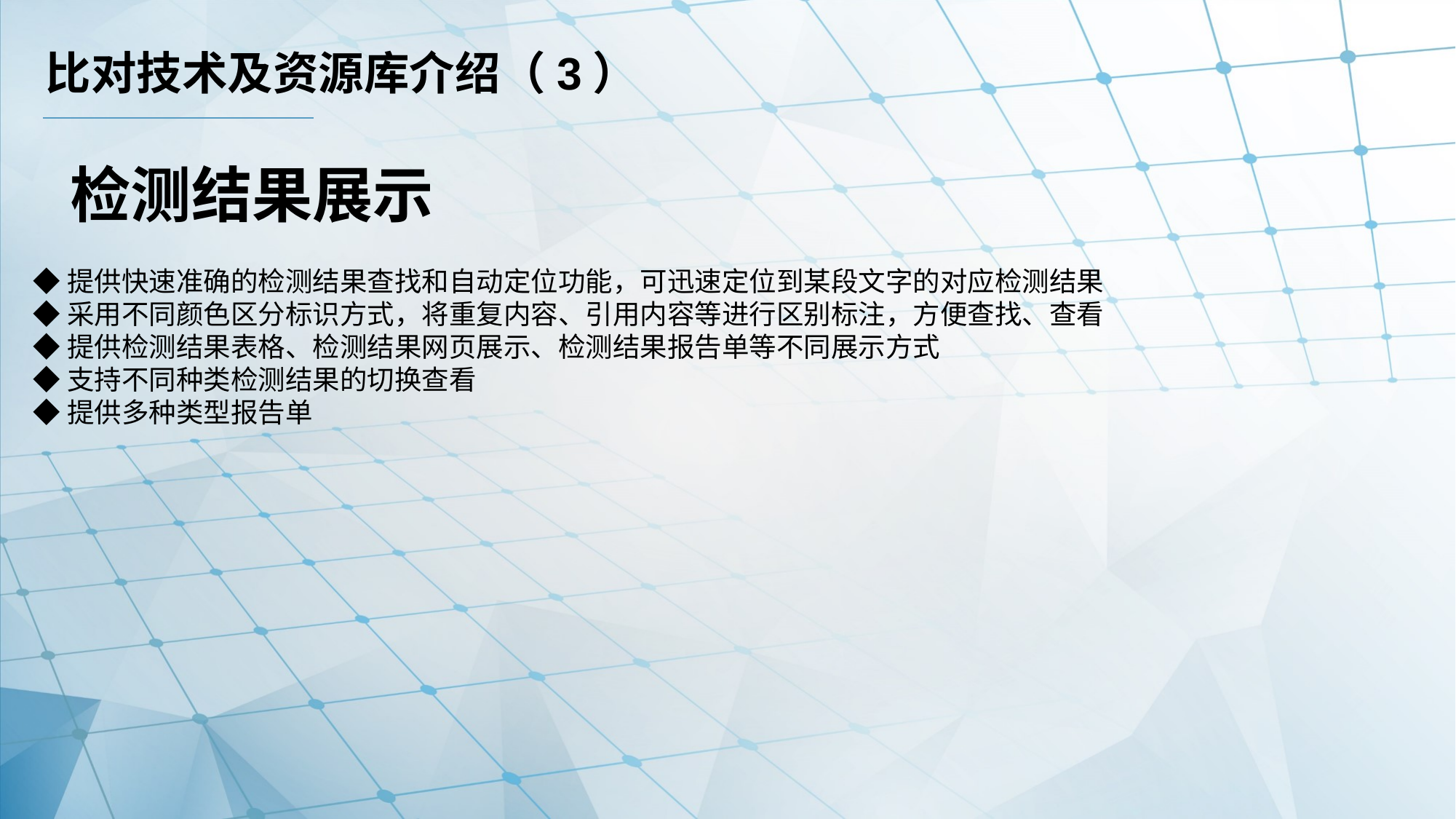

比对技术及资源库介绍（3）
检测结果展示
◆提供快速准确的检测结果查找和自动定位功能，可迅速定位到某段文字的对应检测结果
◆采用不同颜色区分标识方式，将重复内容、引用内容等进行区别标注，方便查找、查看
◆提供检测结果表格、检测结果网页展示、检测结果报告单等不同展示方式
◆支持不同种类检测结果的切换查看
◆提供多种类型报告单